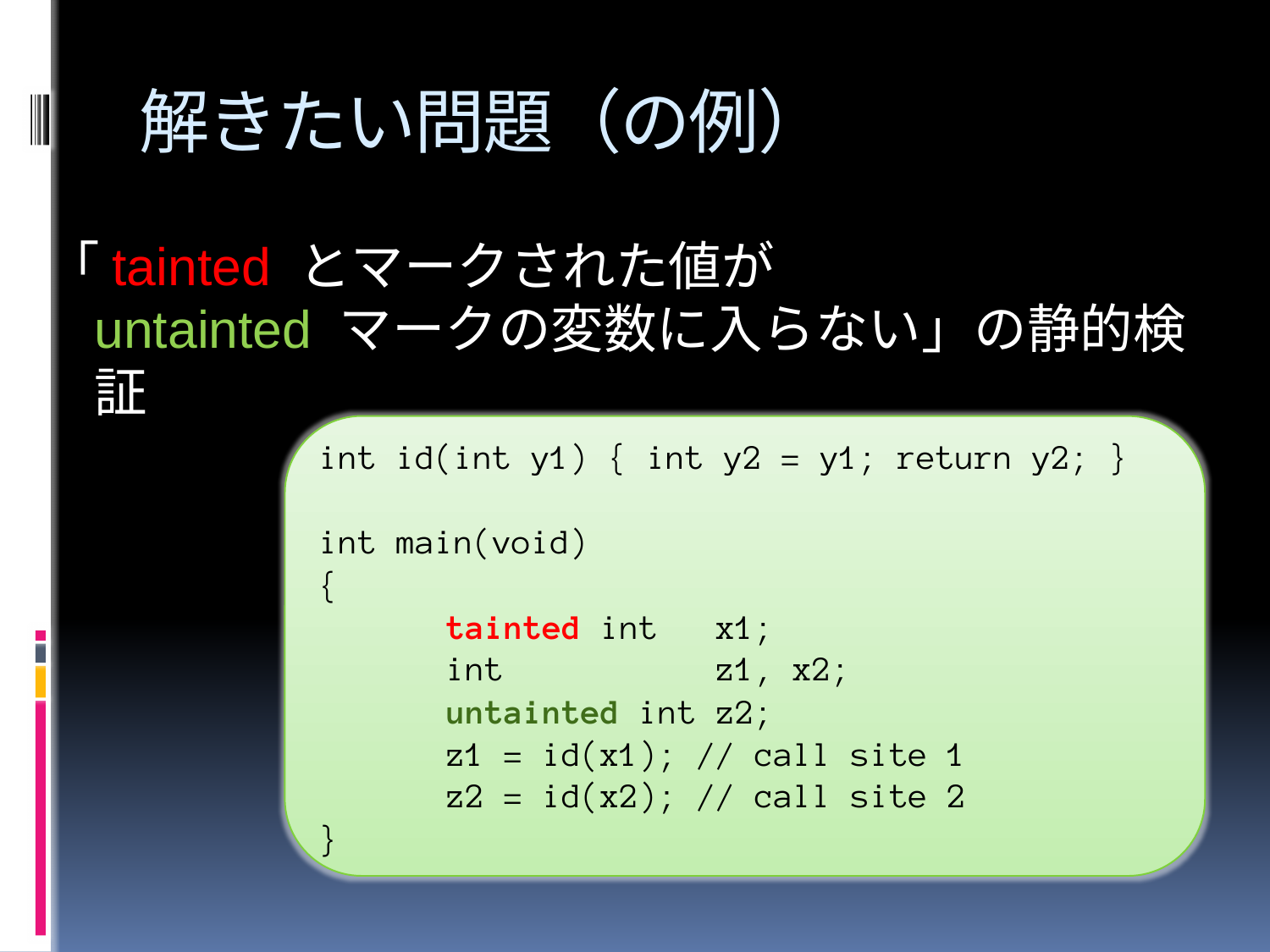

# 解きたい問題（の例）
「tainted とマークされた値が
untainted マークの変数に入らない」の静的検証

int id(int y1) { int y2 = y1; return y2; }

int main(void)
{
	tainted int   x1;
	int           z1, x2;
	untainted int z2;
	z1 = id(x1); // call site 1
	z2 = id(x2); // call site 2
}